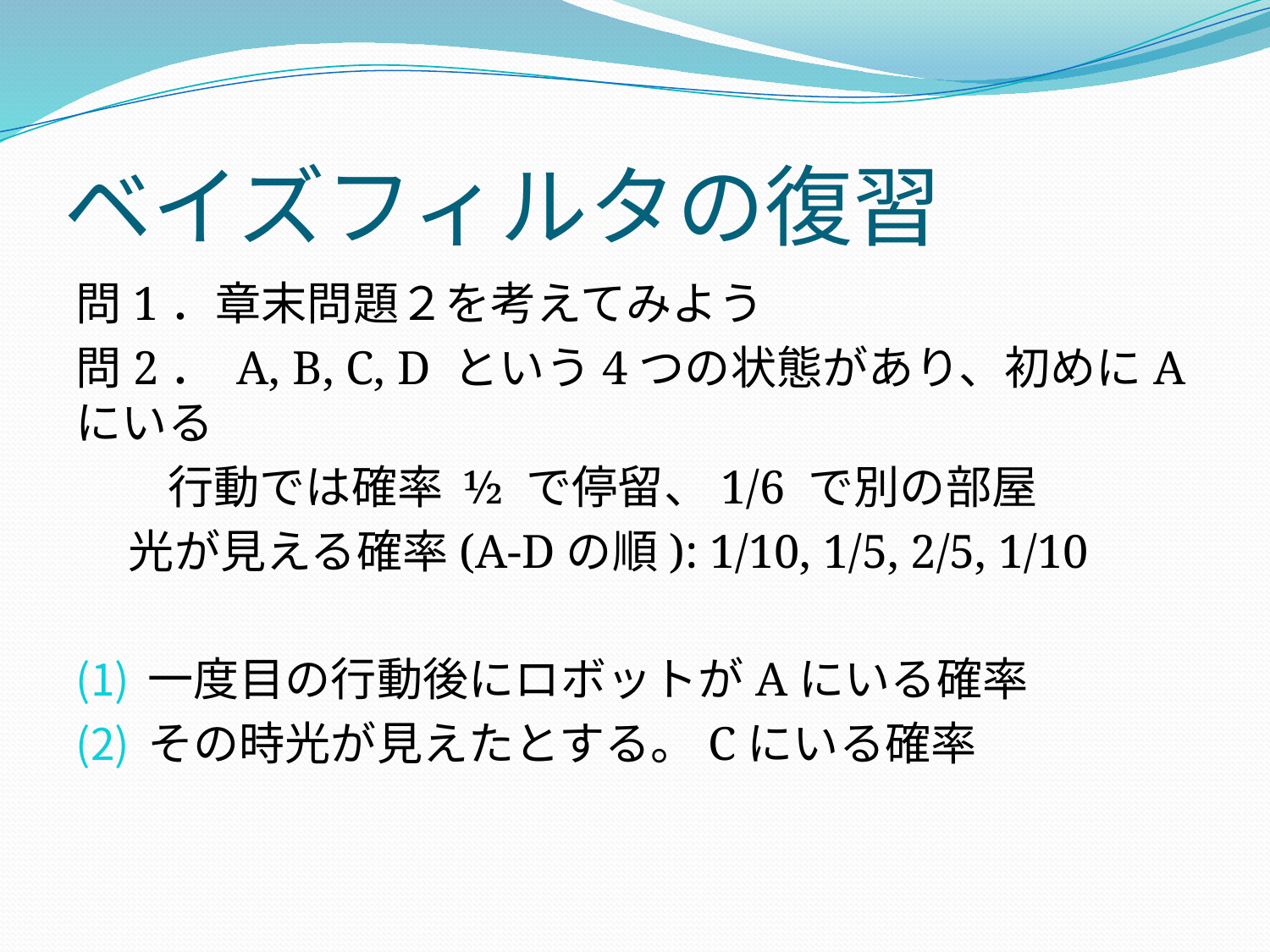

# ベイズフィルタの復習
問1．章末問題２を考えてみよう
問2． A, B, C, D という4つの状態があり、初めにAにいる
　　行動では確率 ½ で停留、1/6 で別の部屋
    光が見える確率(A-Dの順): 1/10, 1/5, 2/5, 1/10

一度目の行動後にロボットがAにいる確率
その時光が見えたとする。Cにいる確率